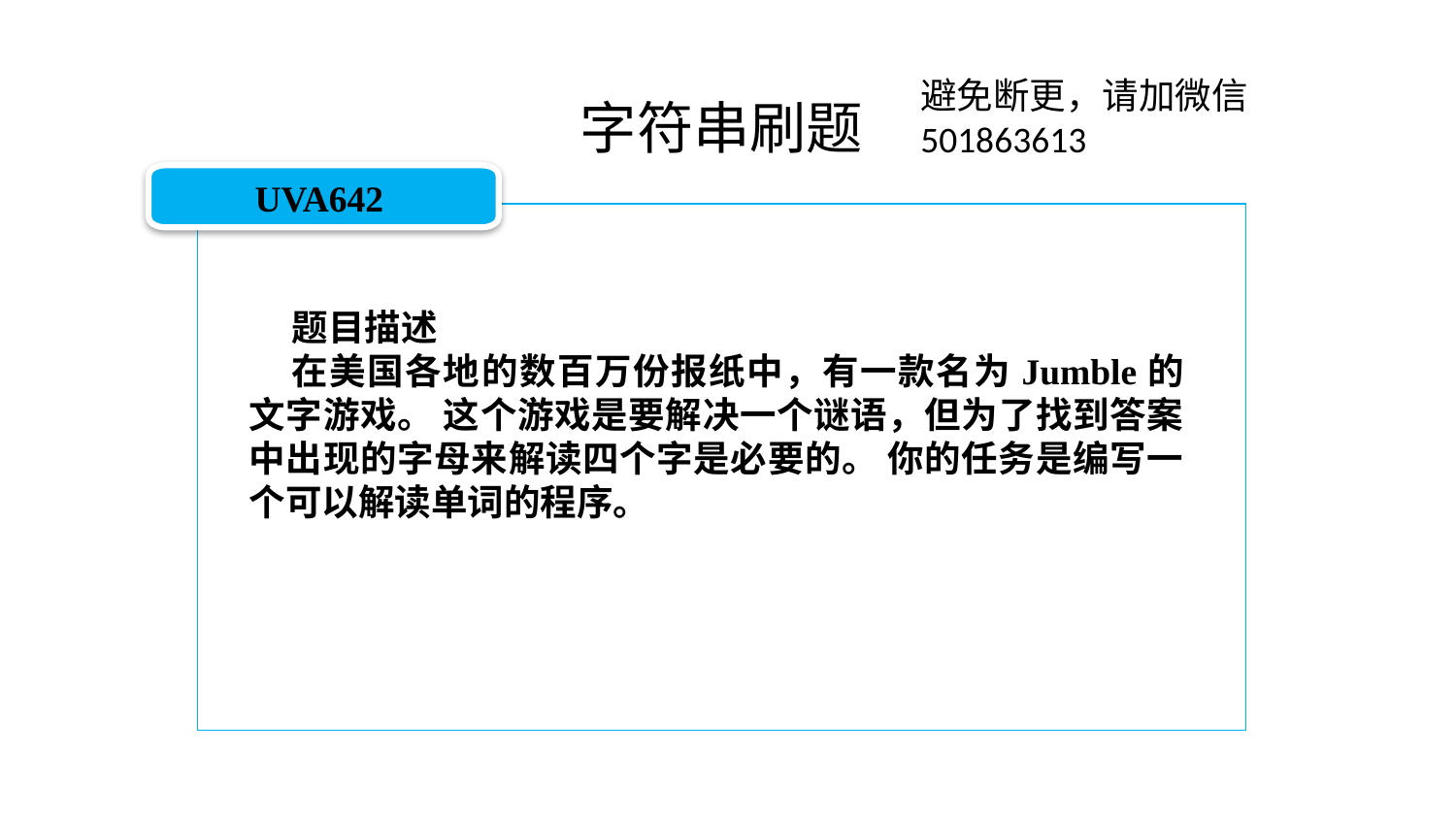

字符串刷题
避免断更，请加微信501863613

UVA642
题目描述
在美国各地的数百万份报纸中，有一款名为Jumble的文字游戏。 这个游戏是要解决一个谜语，但为了找到答案中出现的字母来解读四个字是必要的。 你的任务是编写一个可以解读单词的程序。
9